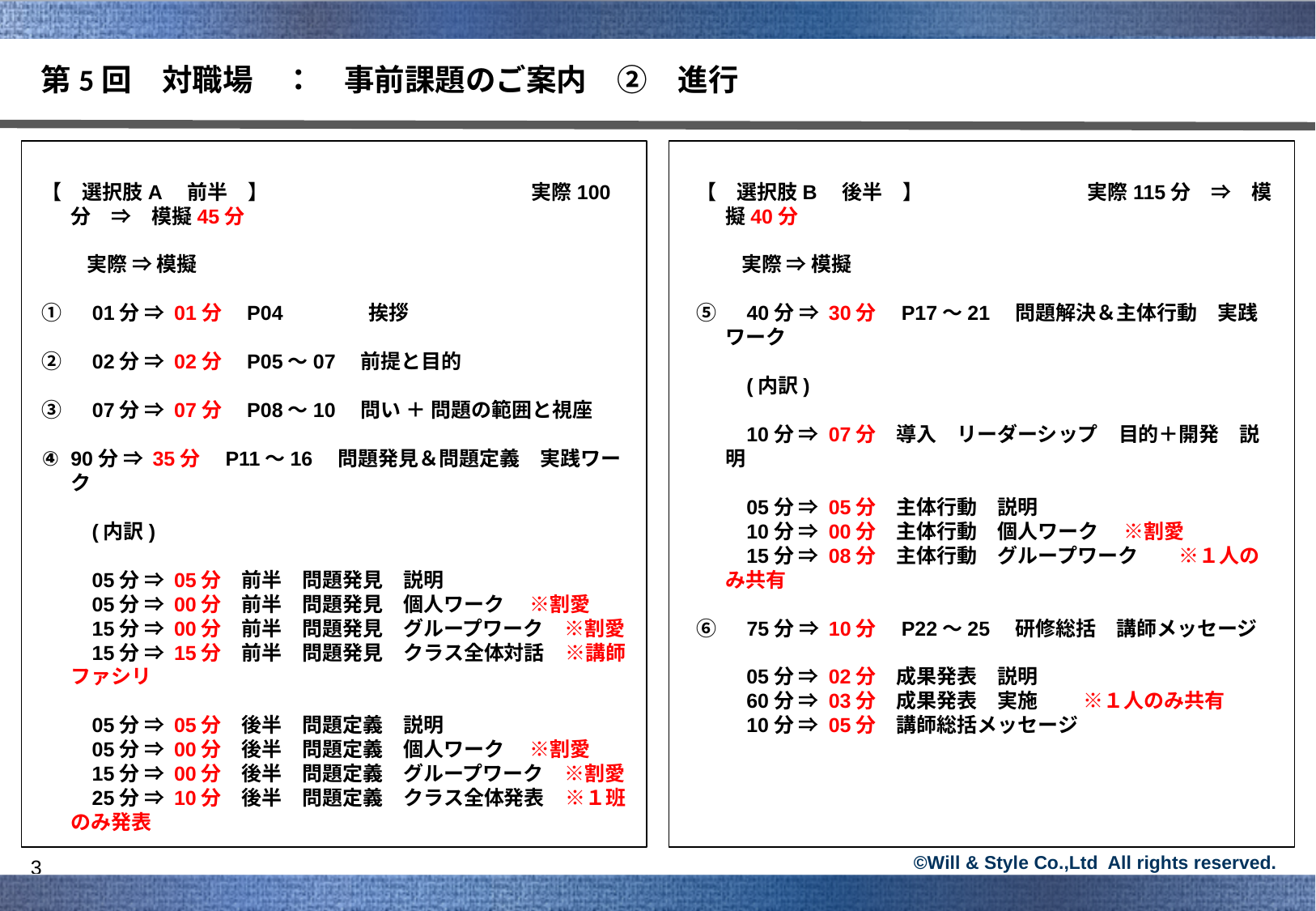

第5回　対職場　：　事前課題のご案内　②　進行

【　選択肢A　前半　】　　　　　　　　　　　　　実際100分　⇒　模擬45分

　　 実際 ⇒ 模擬

①　01分 ⇒ 01分　P04　　　　挨拶

②　02分 ⇒ 02分　P05～07　前提と目的

③　07分 ⇒ 07分　P08～10　問い ＋ 問題の範囲と視座

④  90分 ⇒ 35分　P11～16　問題発見＆問題定義　実践ワーク

　　 (内訳)

　　 05分 ⇒ 05分　前半　問題発見　説明
　　 05分 ⇒ 00分　前半　問題発見　個人ワーク　 ※割愛
　　 15分 ⇒ 00分　前半　問題発見　グループワーク　※割愛
　　 15分 ⇒ 15分　前半　問題発見　クラス全体対話　※講師ファシリ

　　 05分 ⇒ 05分　後半　問題定義　説明
　　 05分 ⇒ 00分　後半　問題定義　個人ワーク　 ※割愛
　　 15分 ⇒ 00分　後半　問題定義　グループワーク　※割愛
　　 25分 ⇒ 10分　後半　問題定義　クラス全体発表　※１班のみ発表

【　選択肢B　後半　】　　　　                  実際115分　⇒　模擬40分

　　 実際 ⇒ 模擬

⑤　40分 ⇒ 30分　P17～21　問題解決＆主体行動　実践ワーク

　　 (内訳)

　　 10分 ⇒ 07分　導入　リーダーシップ　目的＋開発　説明

　　 05分 ⇒ 05分　主体行動　説明
　　 10分 ⇒ 00分　主体行動　個人ワーク　 ※割愛
　　 15分 ⇒ 08分　主体行動　グループワーク　　※１人のみ共有

⑥　75分 ⇒ 10分　P22～25　研修総括　講師メッセージ

　 　05分 ⇒ 02分　成果発表　説明
　 　60分 ⇒ 03分　成果発表　実施　 　※１人のみ共有
　 　10分 ⇒ 05分　講師総括メッセージ